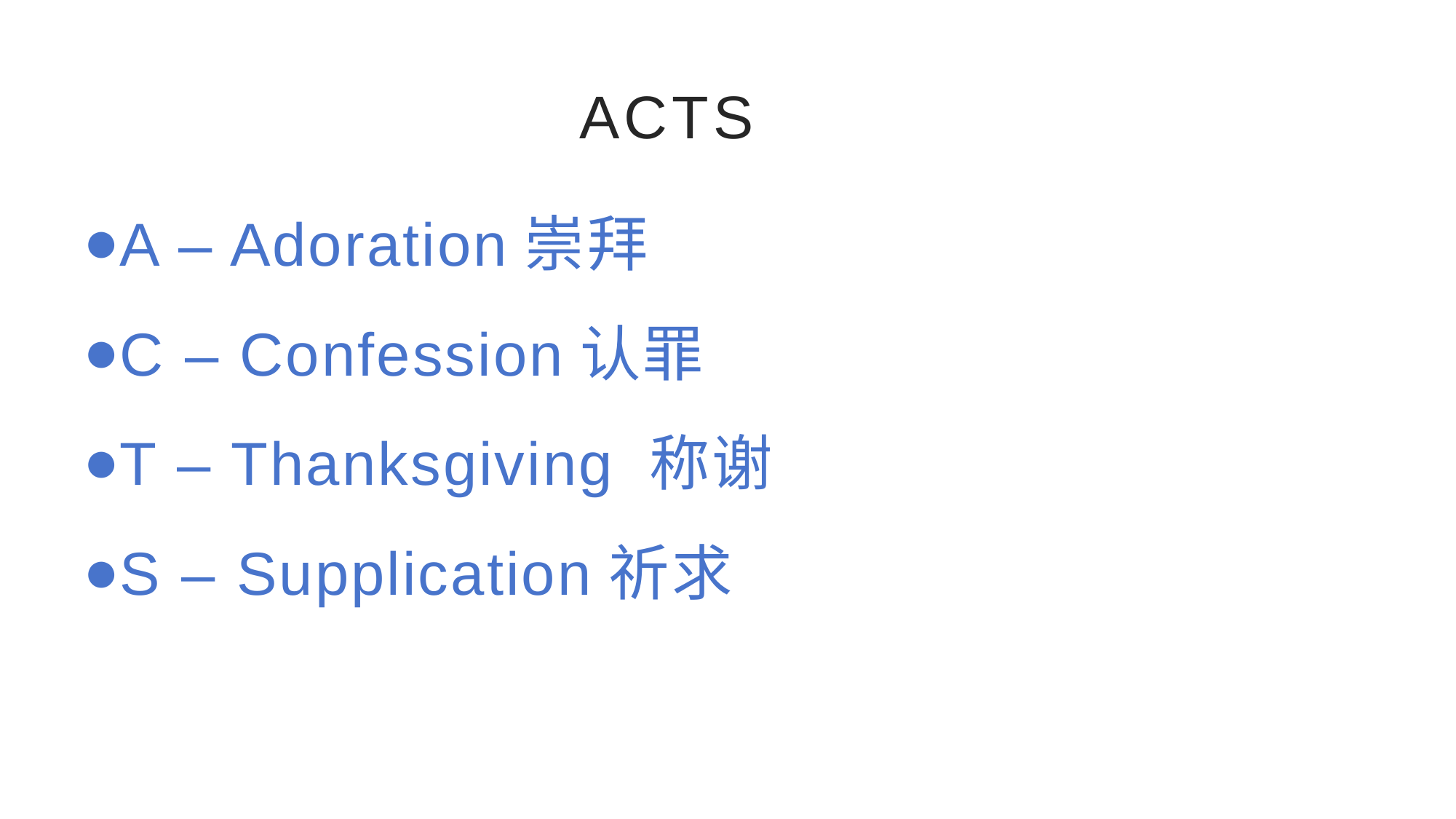

# ACTS
A – Adoration崇拜
C – Confession认罪
T – Thanksgiving 称谢
S – Supplication祈求